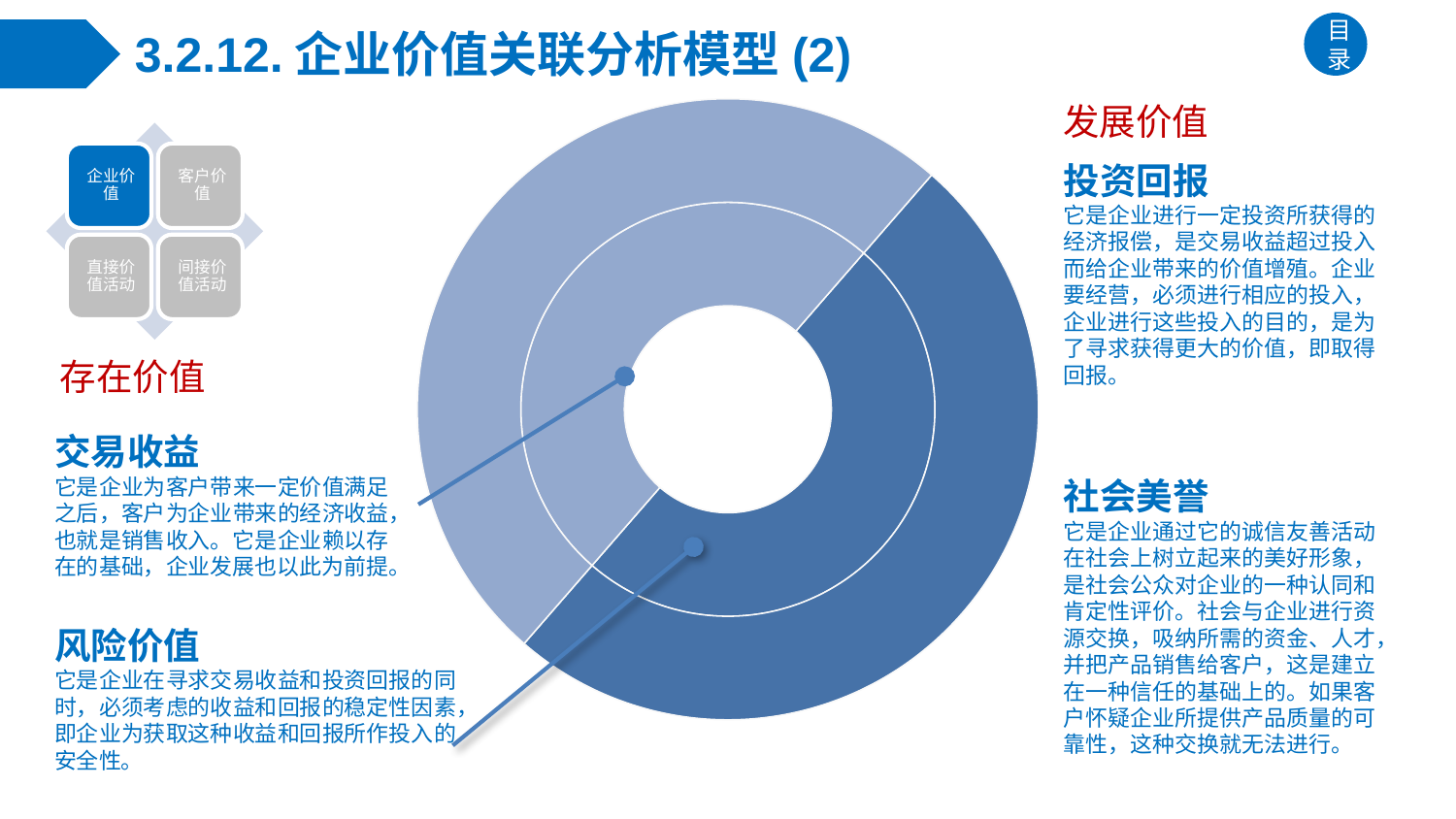

# 3.2.12.企业价值关联分析模型(2)
目录

### Chart

| Category | 销售额 | 列1 |
|---|---|---|
| 第一季度 | 50.0 | 50.0 |
| 第二季度 | 50.0 | 50.0 |
发展价值
企业价值
客户价值
直接价值活动
间接价值活动
投资回报
它是企业进行一定投资所获得的经济报偿，是交易收益超过投入而给企业带来的价值增殖。企业要经营，必须进行相应的投入，企业进行这些投入的目的，是为了寻求获得更大的价值，即取得回报。
存在价值
交易收益
它是企业为客户带来一定价值满足之后，客户为企业带来的经济收益，也就是销售收入。它是企业赖以存在的基础，企业发展也以此为前提。
社会美誉
它是企业通过它的诚信友善活动在社会上树立起来的美好形象，是社会公众对企业的一种认同和肯定性评价。社会与企业进行资源交换，吸纳所需的资金、人才，并把产品销售给客户，这是建立在一种信任的基础上的。如果客户怀疑企业所提供产品质量的可靠性，这种交换就无法进行。
风险价值
它是企业在寻求交易收益和投资回报的同时，必须考虑的收益和回报的稳定性因素，即企业为获取这种收益和回报所作投入的安全性。